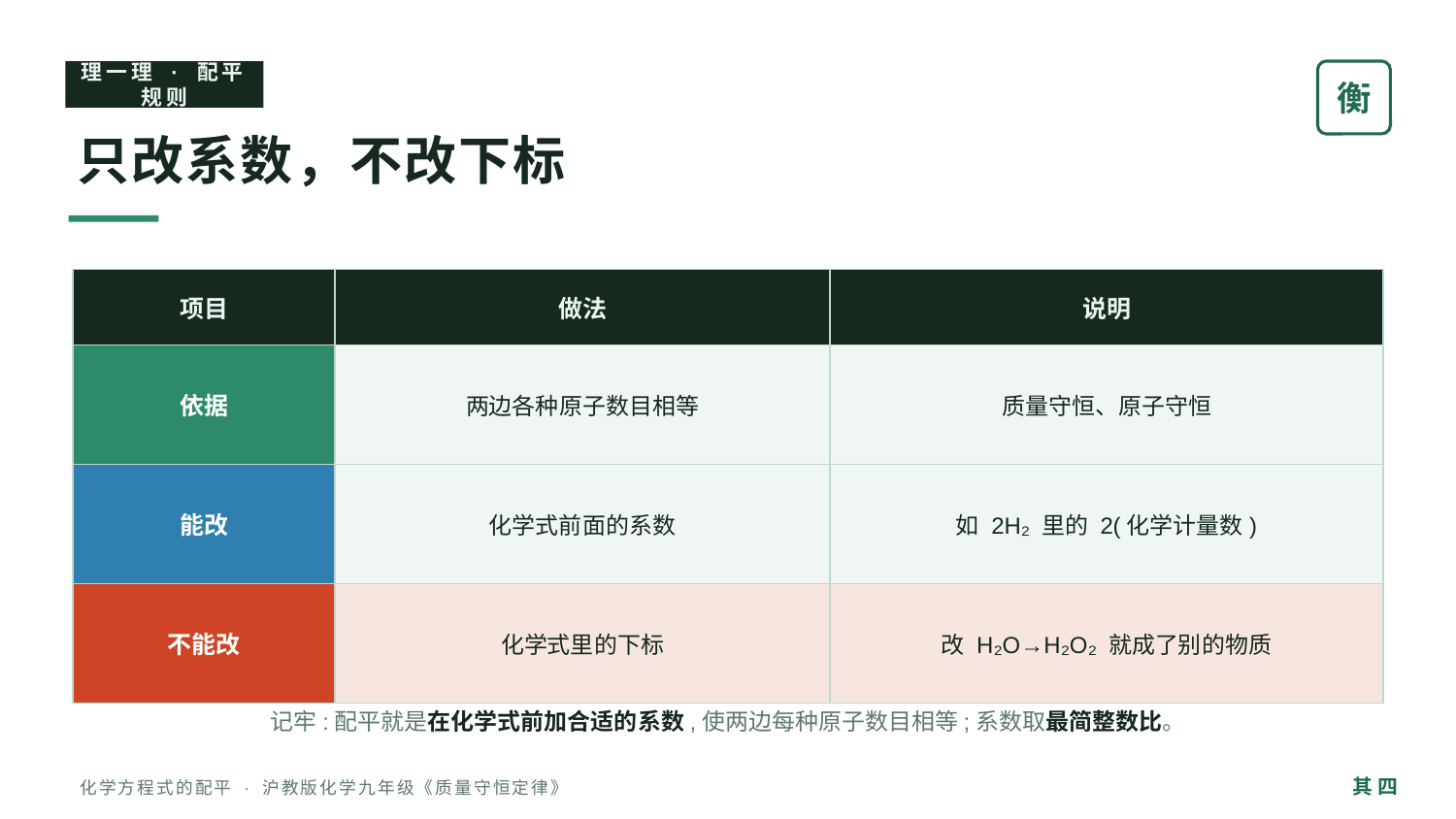

理一理 · 配平规则
衡

只改系数，不改下标

| 项目 | 做法 | 说明 |
| --- | --- | --- |
| 依据 | 两边各种原子数目相等 | 质量守恒、原子守恒 |
| 能改 | 化学式前面的系数 | 如 2H₂ 里的 2(化学计量数) |
| 不能改 | 化学式里的下标 | 改 H₂O→H₂O₂ 就成了别的物质 |
记牢:配平就是在化学式前加合适的系数,使两边每种原子数目相等;系数取最简整数比。
其 四
化学方程式的配平 · 沪教版化学九年级《质量守恒定律》